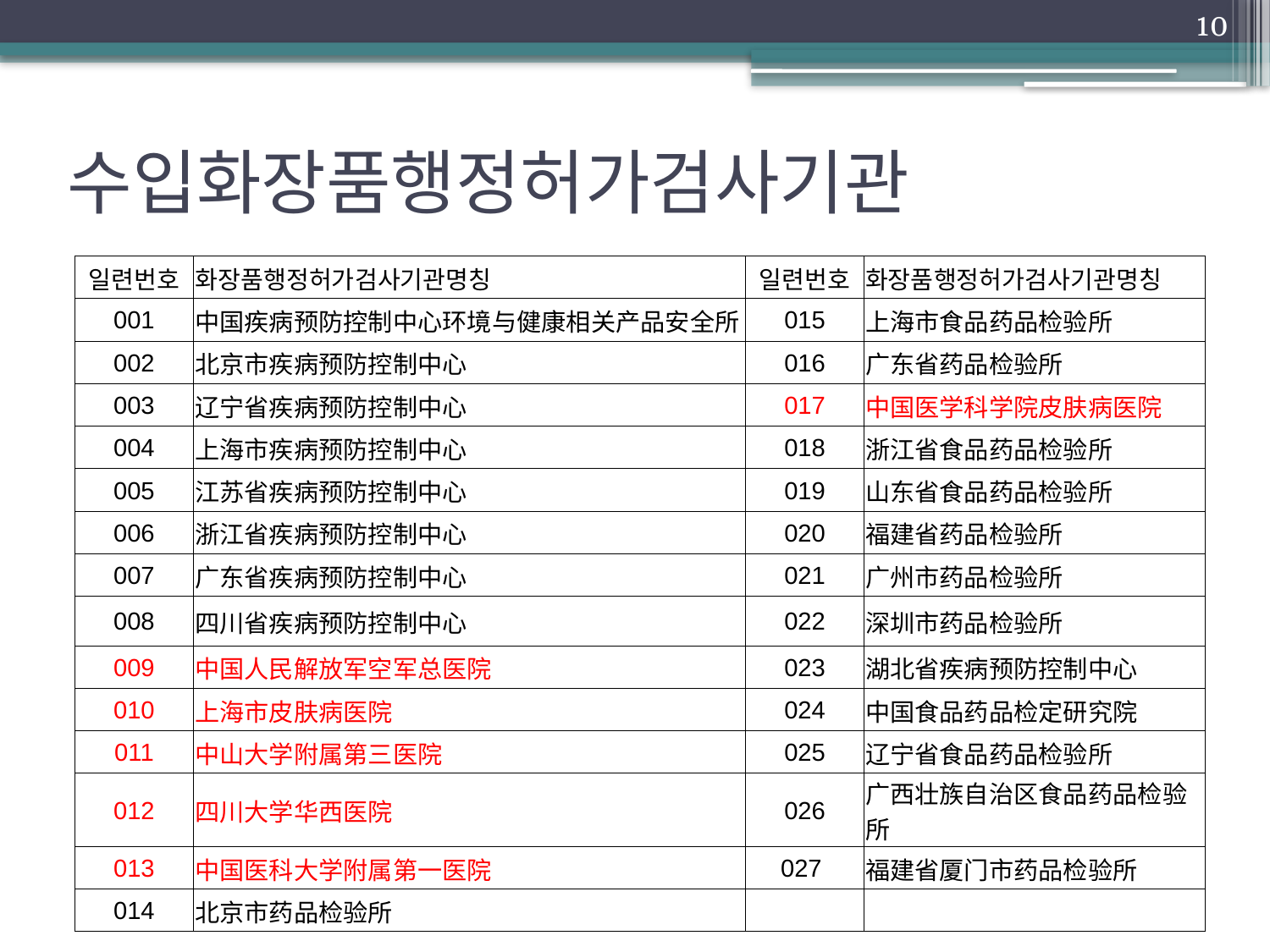

10
# 수입화장품행정허가검사기관
| 일련번호 | 화장품행정허가검사기관명칭 | 일련번호 | 화장품행정허가검사기관명칭 |
| --- | --- | --- | --- |
| 001 | 中国疾病预防控制中心环境与健康相关产品安全所 | 015 | 上海市食品药品检验所 |
| 002 | 北京市疾病预防控制中心 | 016 | 广东省药品检验所 |
| 003 | 辽宁省疾病预防控制中心 | 017 | 中国医学科学院皮肤病医院 |
| 004 | 上海市疾病预防控制中心 | 018 | 浙江省食品药品检验所 |
| 005 | 江苏省疾病预防控制中心 | 019 | 山东省食品药品检验所 |
| 006 | 浙江省疾病预防控制中心 | 020 | 福建省药品检验所 |
| 007 | 广东省疾病预防控制中心 | 021 | 广州市药品检验所 |
| 008 | 四川省疾病预防控制中心 | 022 | 深圳市药品检验所 |
| 009 | 中国人民解放军空军总医院 | 023 | 湖北省疾病预防控制中心 |
| 010 | 上海市皮肤病医院 | 024 | 中国食品药品检定研究院 |
| 011 | 中山大学附属第三医院 | 025 | 辽宁省食品药品检验所 |
| 012 | 四川大学华西医院 | 026 | 广西壮族自治区食品药品检验所 |
| 013 | 中国医科大学附属第一医院 | 027 | 福建省厦门市药品检验所 |
| 014 | 北京市药品检验所 |  |  |